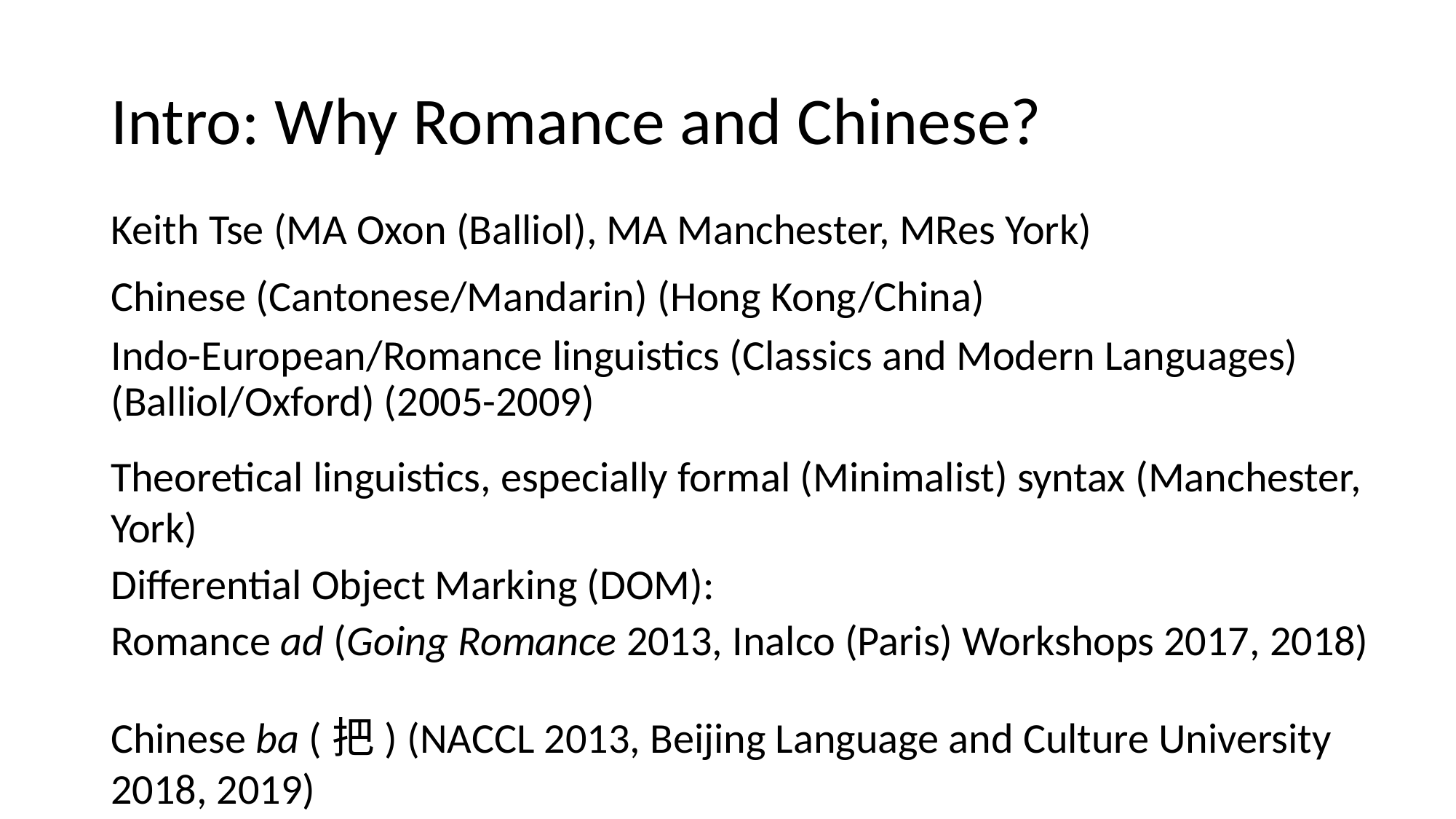

# Intro: Why Romance and Chinese?
Keith Tse (MA Oxon (Balliol), MA Manchester, MRes York)
Chinese (Cantonese/Mandarin) (Hong Kong/China)
Indo-European/Romance linguistics (Classics and Modern Languages) (Balliol/Oxford) (2005-2009)
Theoretical linguistics, especially formal (Minimalist) syntax (Manchester, York)
Differential Object Marking (DOM):
Romance ad (Going Romance 2013, Inalco (Paris) Workshops 2017, 2018)
Chinese ba (把) (NACCL 2013, Beijing Language and Culture University 2018, 2019)